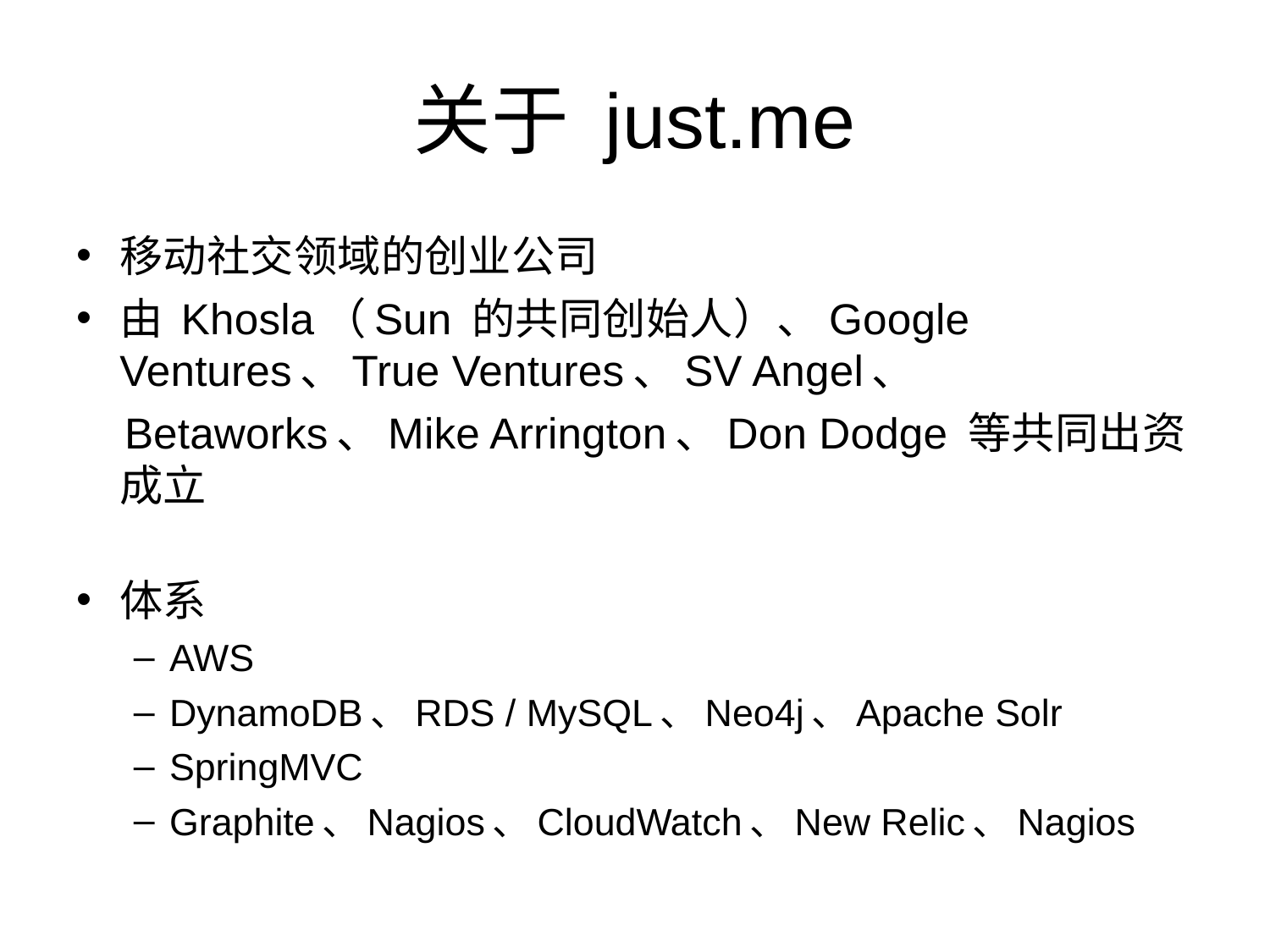

# 关于 just.me
移动社交领域的创业公司
由 Khosla（Sun 的共同创始人）、Google Ventures、True Ventures、SV Angel、
    Betaworks、Mike Arrington、Don Dodge 等共同出资成立

体系
AWS
DynamoDB、RDS / MySQL、Neo4j、Apache Solr
SpringMVC
Graphite、Nagios、CloudWatch、New Relic、Nagios